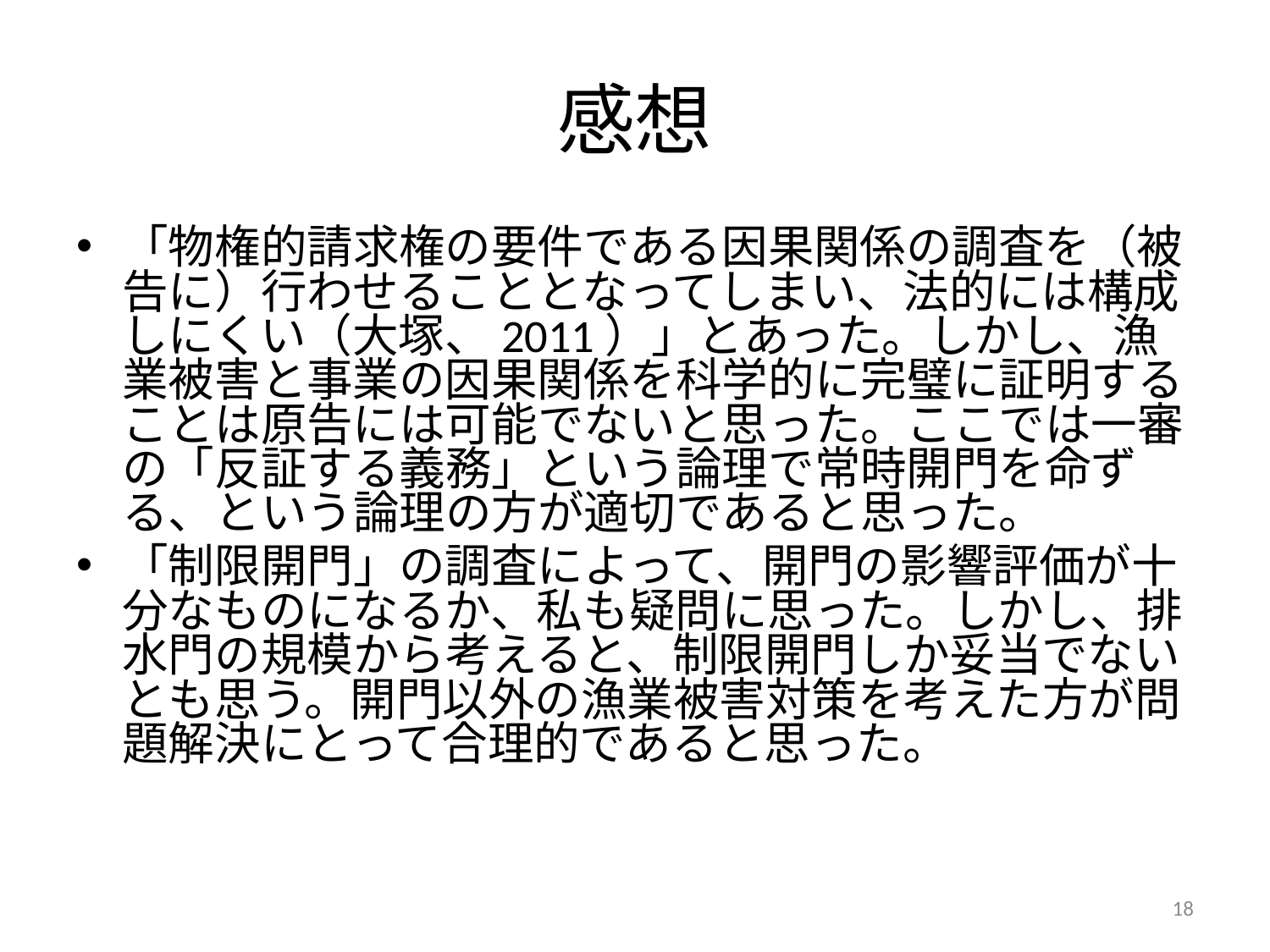

# 感想
「物権的請求権の要件である因果関係の調査を（被告に）行わせることとなってしまい、法的には構成しにくい（大塚、2011）」とあった。しかし、漁業被害と事業の因果関係を科学的に完璧に証明することは原告には可能でないと思った。ここでは一審の「反証する義務」という論理で常時開門を命ずる、という論理の方が適切であると思った。
「制限開門」の調査によって、開門の影響評価が十分なものになるか、私も疑問に思った。しかし、排水門の規模から考えると、制限開門しか妥当でないとも思う。開門以外の漁業被害対策を考えた方が問題解決にとって合理的であると思った。
18